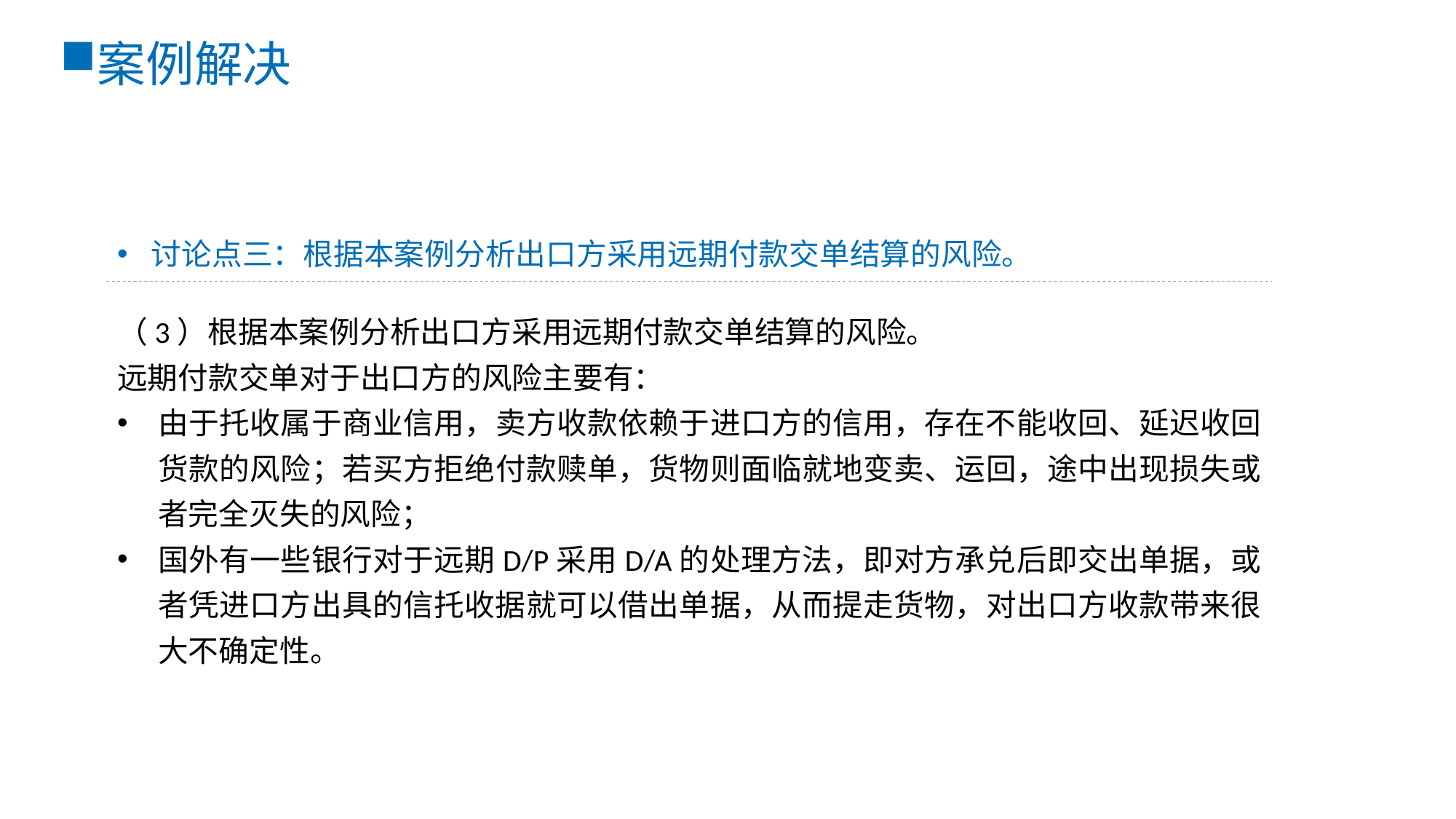

案例解决
讨论点三：根据本案例分析出口方采用远期付款交单结算的风险。
（3）根据本案例分析出口方采用远期付款交单结算的风险。
远期付款交单对于出口方的风险主要有：
由于托收属于商业信用，卖方收款依赖于进口方的信用，存在不能收回、延迟收回货款的风险；若买方拒绝付款赎单，货物则面临就地变卖、运回，途中出现损失或者完全灭失的风险；
国外有一些银行对于远期D/P采用D/A的处理方法，即对方承兑后即交出单据，或者凭进口方出具的信托收据就可以借出单据，从而提走货物，对出口方收款带来很大不确定性。